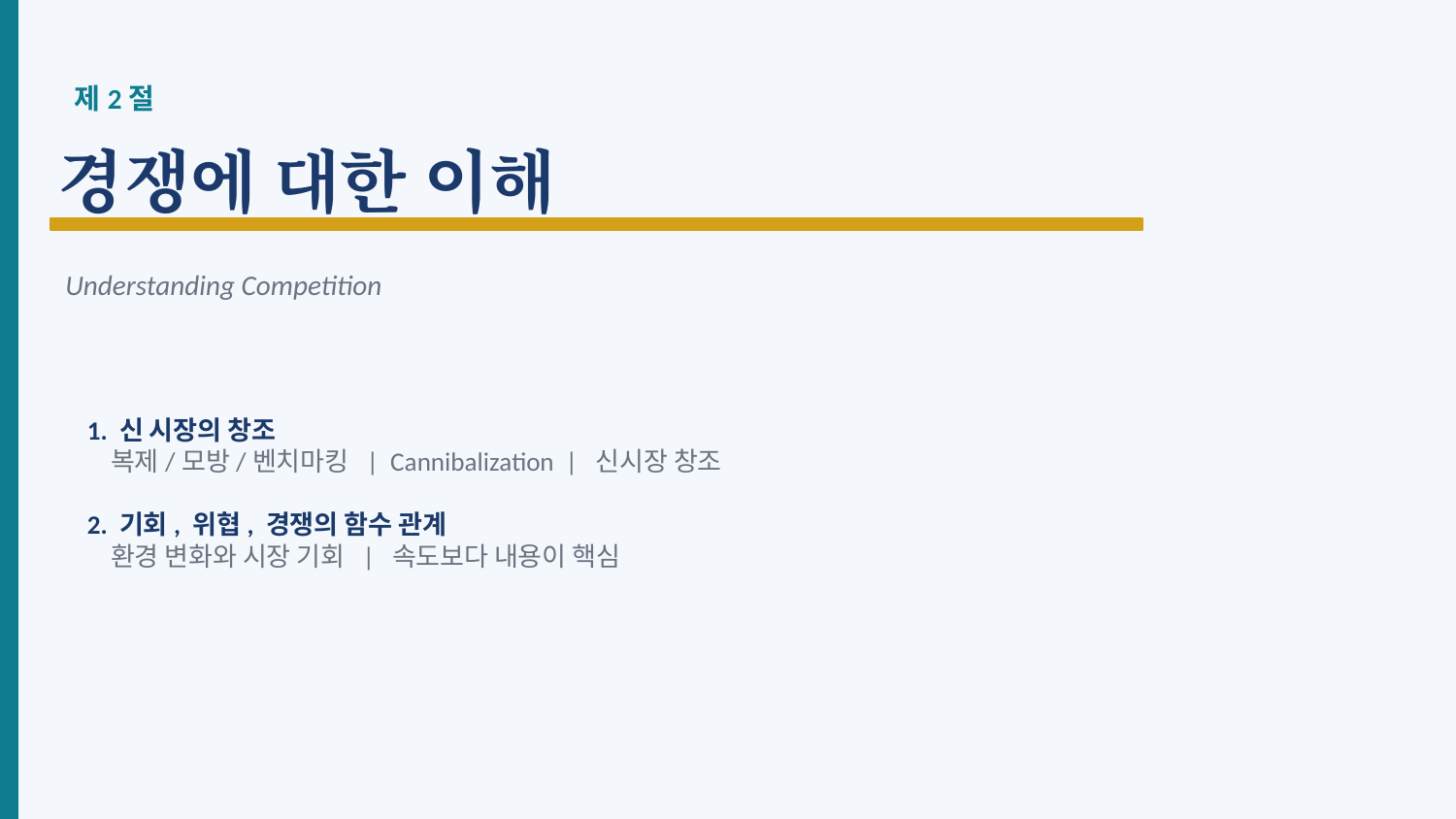

제2절
경쟁에 대한 이해

Understanding Competition
1. 신 시장의 창조
   복제/모방/벤치마킹  |  Cannibalization  |  신시장 창조

2. 기회, 위협, 경쟁의 함수 관계
   환경 변화와 시장 기회  |  속도보다 내용이 핵심